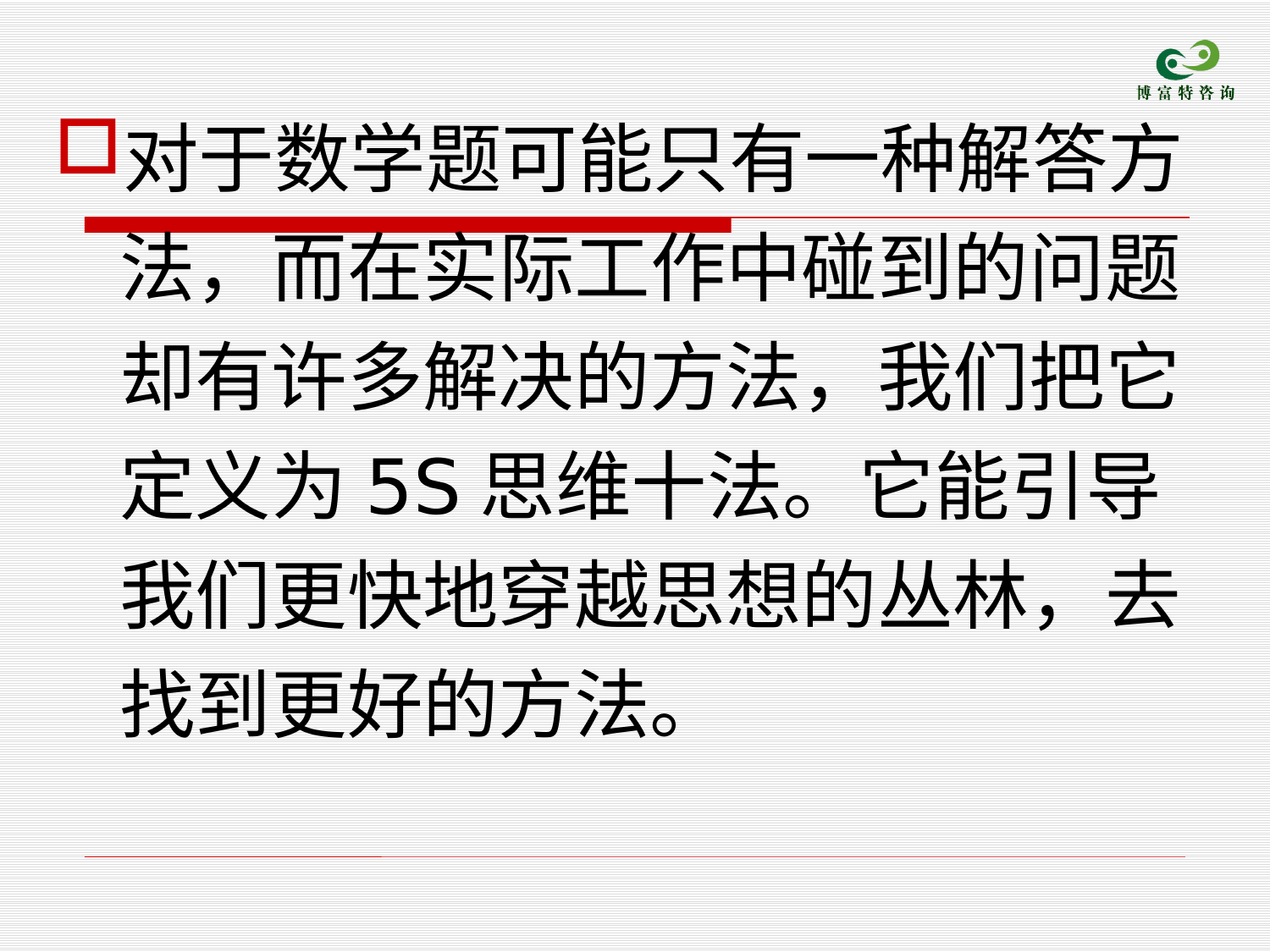

对于数学题可能只有一种解答方法，而在实际工作中碰到的问题却有许多解决的方法，我们把它定义为5S思维十法。它能引导我们更快地穿越思想的丛林，去找到更好的方法。
667